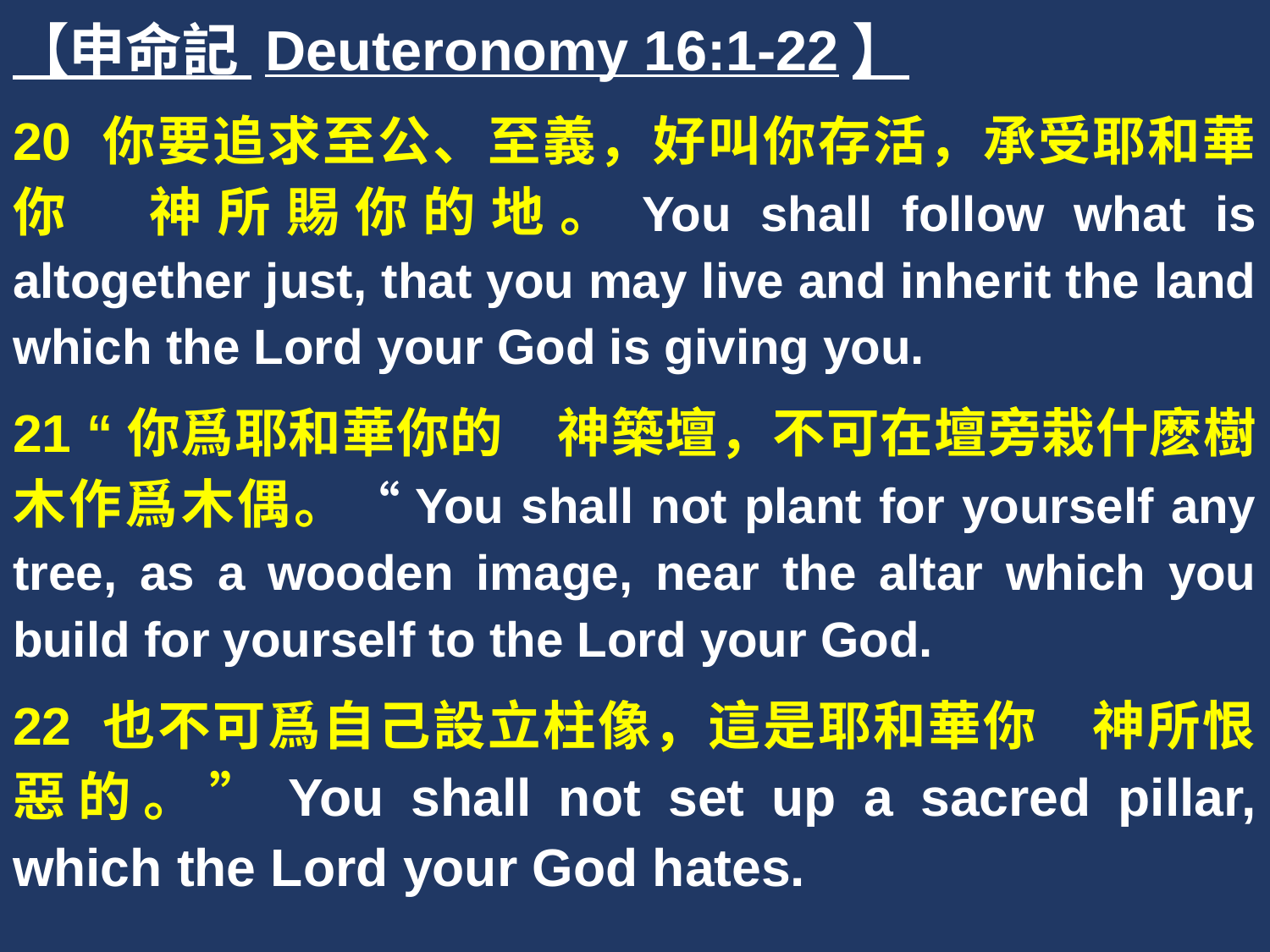

【申命記 Deuteronomy 16:1-22】
20 你要追求至公、至義，好叫你存活，承受耶和華你　神所賜你的地。You shall follow what is altogether just, that you may live and inherit the land which the Lord your God is giving you.
21 “你爲耶和華你的　神築壇，不可在壇旁栽什麽樹木作爲木偶。“You shall not plant for yourself any tree, as a wooden image, near the altar which you build for yourself to the Lord your God.
22 也不可爲自己設立柱像，這是耶和華你　神所恨惡的。”You shall not set up a sacred pillar, which the Lord your God hates.